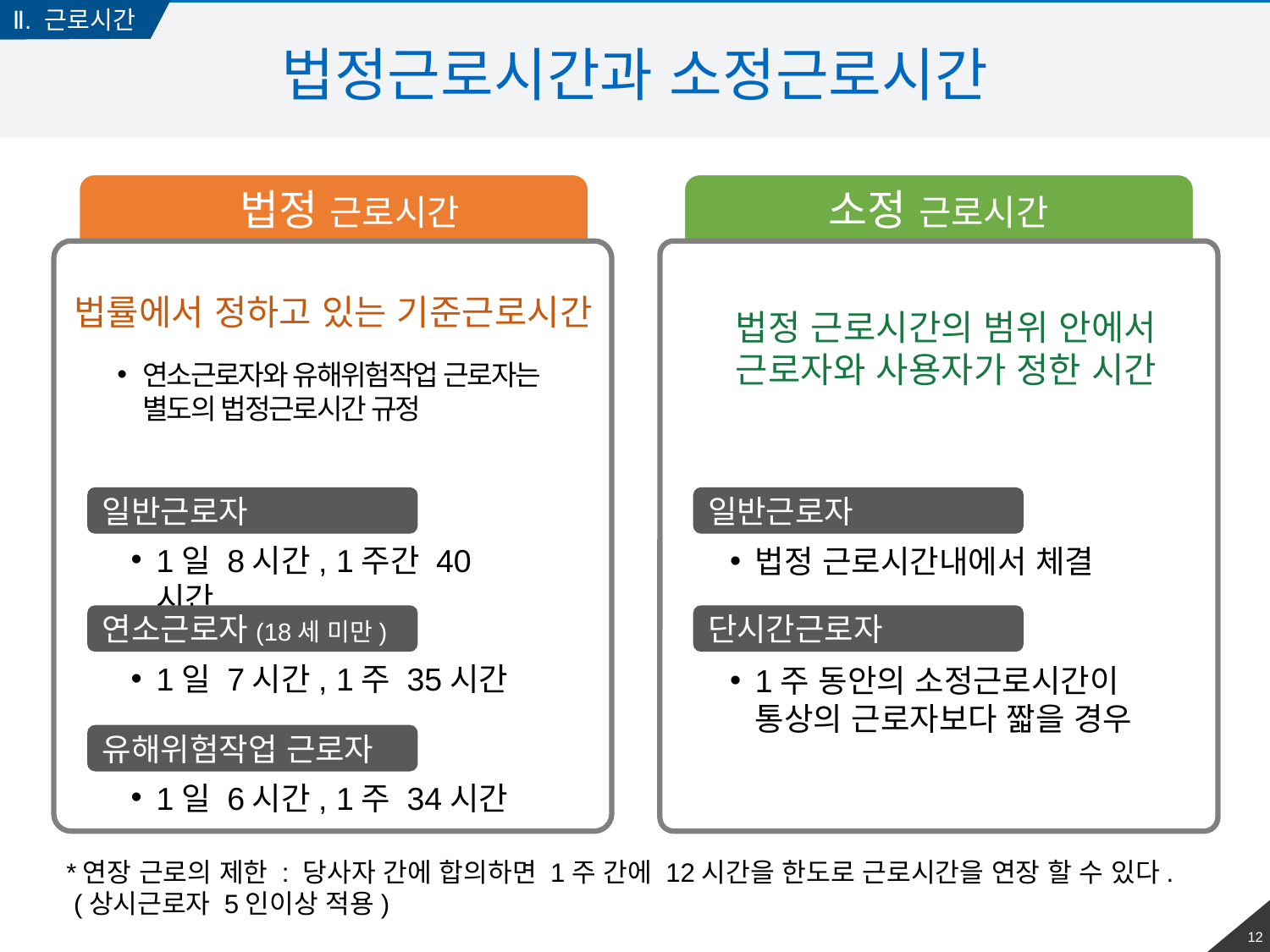

Ⅱ. 근로시간

# 법정근로시간과 소정근로시간

법정 근로시간
소정 근로시간

법률에서 정하고 있는 기준근로시간
법정 근로시간의 범위 안에서
근로자와 사용자가 정한 시간
연소근로자와 유해위험작업 근로자는
별도의 법정근로시간 규정
일반근로자
일반근로자
1일 8시간, 1주간 40시간
법정 근로시간내에서 체결
연소근로자(18세 미만)
단시간근로자
1일 7시간, 1주 35시간
1주 동안의 소정근로시간이
통상의 근로자보다 짧을 경우
유해위험작업 근로자
1일 6시간, 1주 34시간
*연장 근로의 제한 : 당사자 간에 합의하면 1주 간에 12시간을 한도로 근로시간을 연장 할 수 있다.
 (상시근로자 5인이상 적용)

12